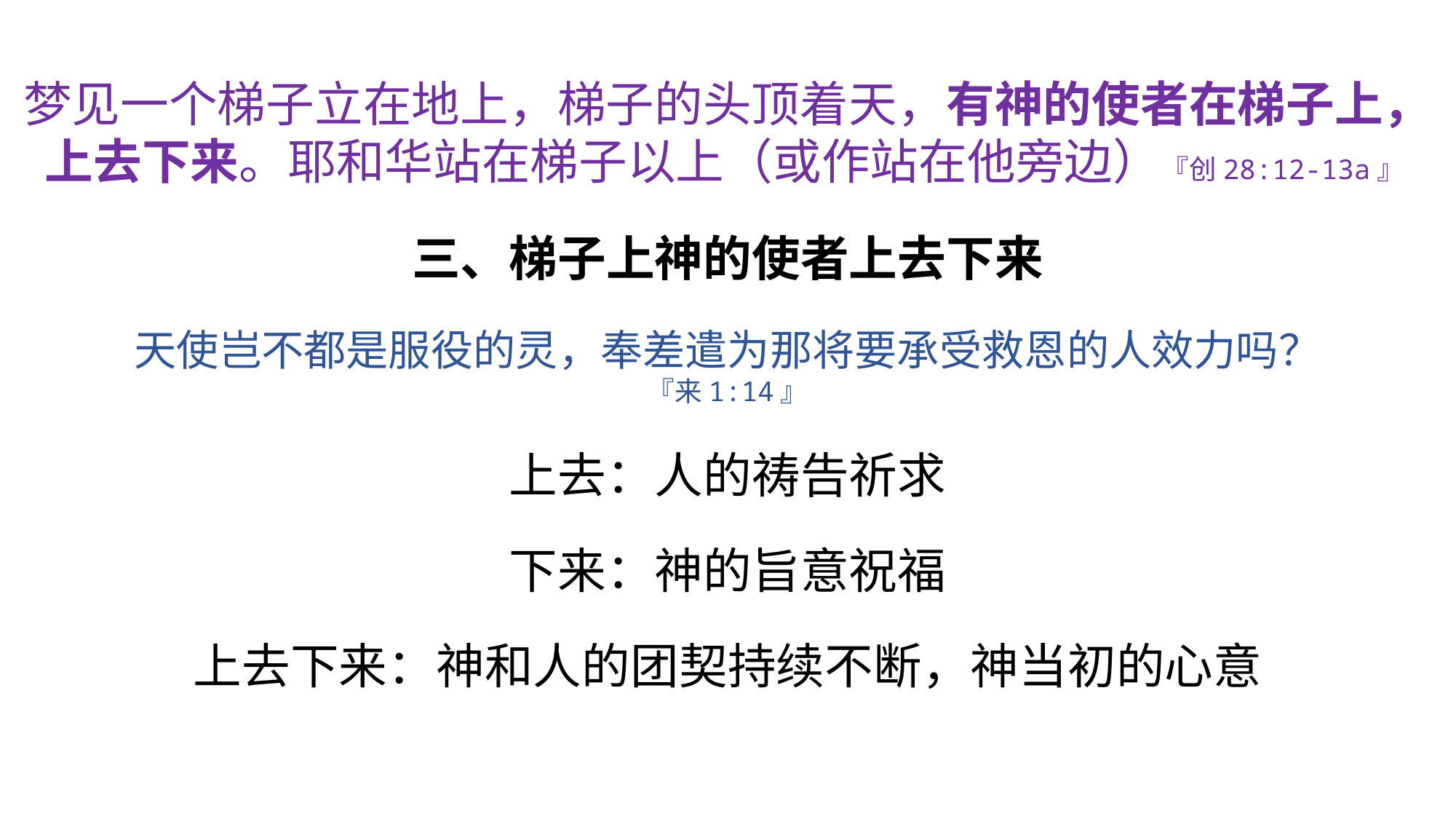

梦见一个梯子立在地上，梯子的头顶着天，有神的使者在梯子上，上去下来。耶和华站在梯子以上（或作站在他旁边）『创28:12-13a』
三、梯子上神的使者上去下来
天使岂不都是服役的灵，奉差遣为那将要承受救恩的人效力吗？
『来1:14』
上去：人的祷告祈求
下来：神的旨意祝福
上去下来：神和人的团契持续不断，神当初的心意